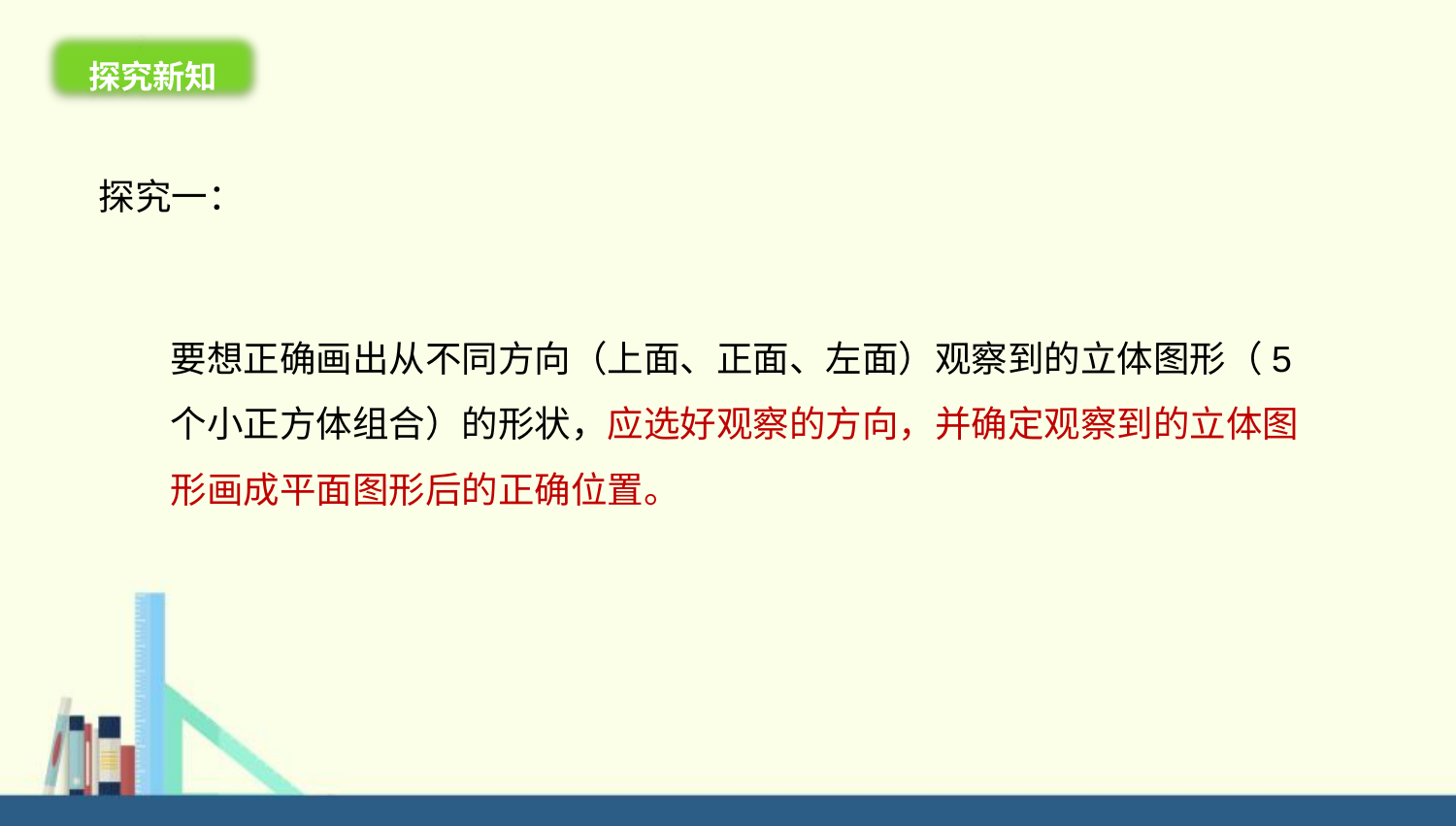

探究新知
探究一：
要想正确画出从不同方向（上面、正面、左面）观察到的立体图形（5个小正方体组合）的形状，应选好观察的方向，并确定观察到的立体图形画成平面图形后的正确位置。